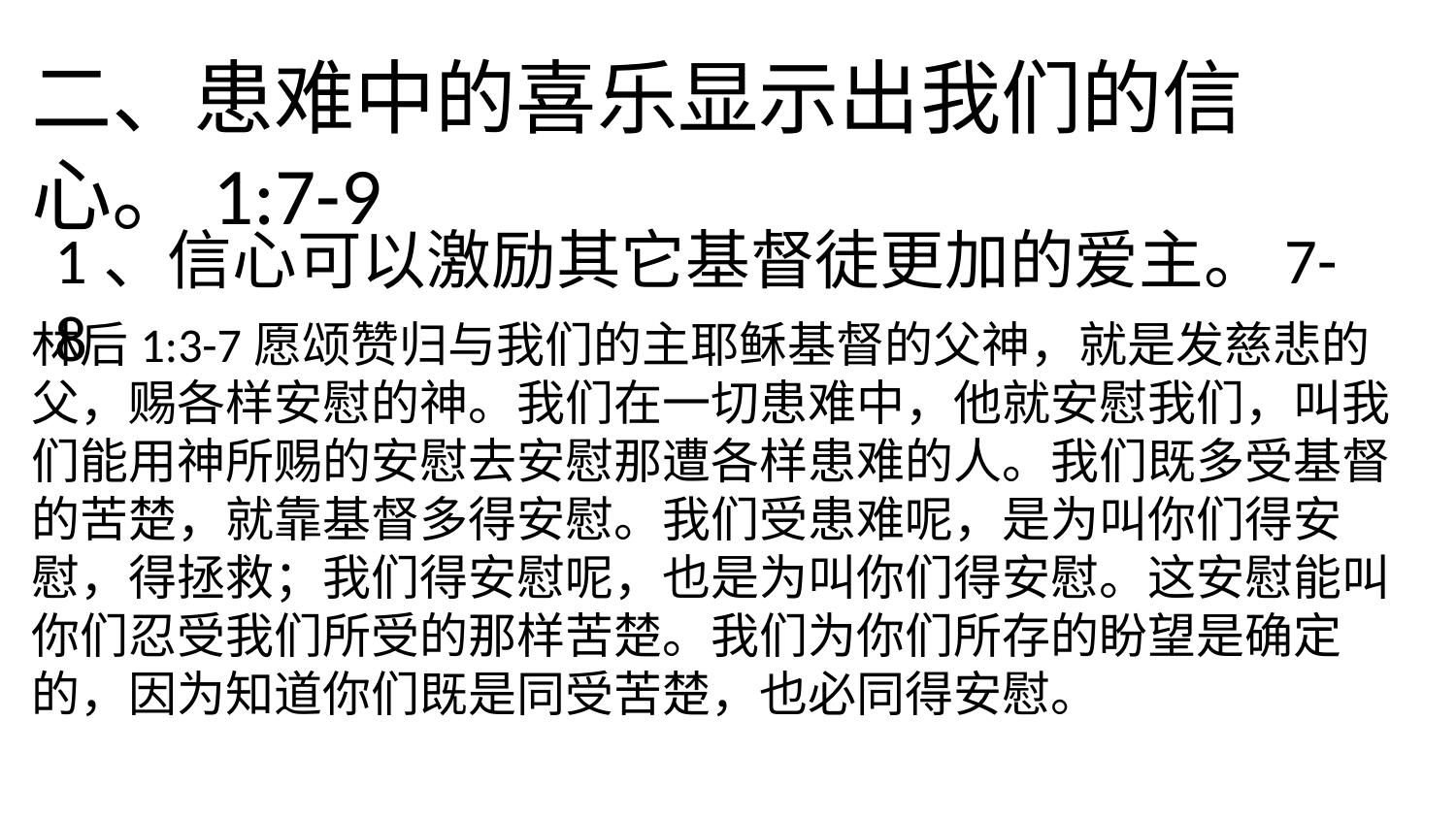

二、患难中的喜乐显示出我们的信心。1:7-9
1、信心可以激励其它基督徒更加的爱主。7-8
林后1:3-7愿颂赞归与我们的主耶稣基督的父神，就是发慈悲的父，赐各样安慰的神。我们在一切患难中，他就安慰我们，叫我们能用神所赐的安慰去安慰那遭各样患难的人。我们既多受基督的苦楚，就靠基督多得安慰。我们受患难呢，是为叫你们得安慰，得拯救；我们得安慰呢，也是为叫你们得安慰。这安慰能叫你们忍受我们所受的那样苦楚。我们为你们所存的盼望是确定的，因为知道你们既是同受苦楚，也必同得安慰。